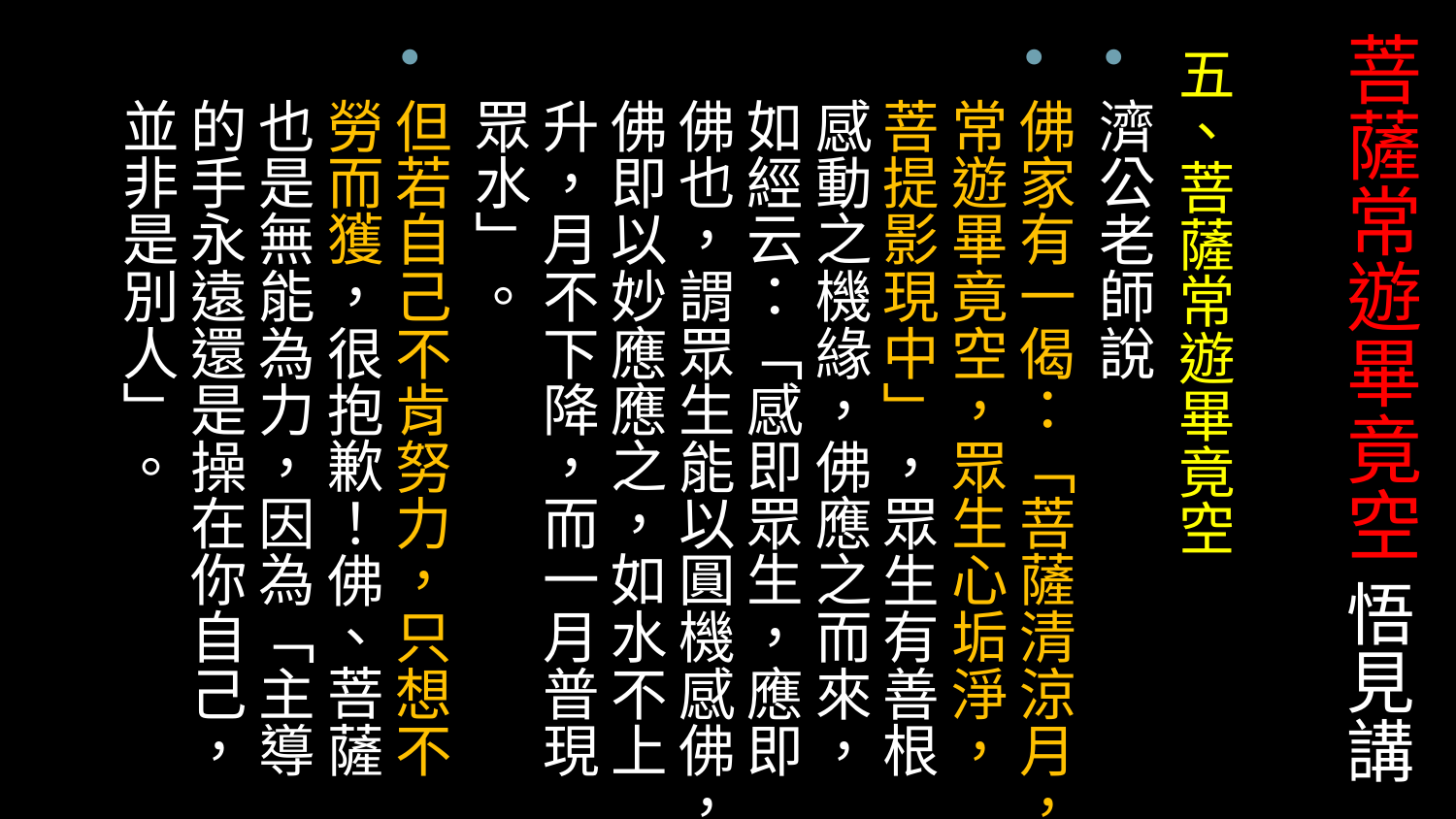

# 菩薩常遊畢竟空 悟見講
五、菩薩常遊畢竟空
濟公老師說
佛家有一偈：「菩薩清涼月，常遊畢竟空，眾生心垢淨，菩提影現中」，眾生有善根感動之機緣，佛應之而來，如經云：「感即眾生，應即佛也，謂眾生能以圓機感佛，佛即以妙應應之，如水不上升，月不下降，而一月普現眾水」。
但若自己不肯努力，只想不勞而獲，很抱歉！佛、菩薩也是無能為力，因為「主導的手永遠還是操在你自己，並非是別人」。